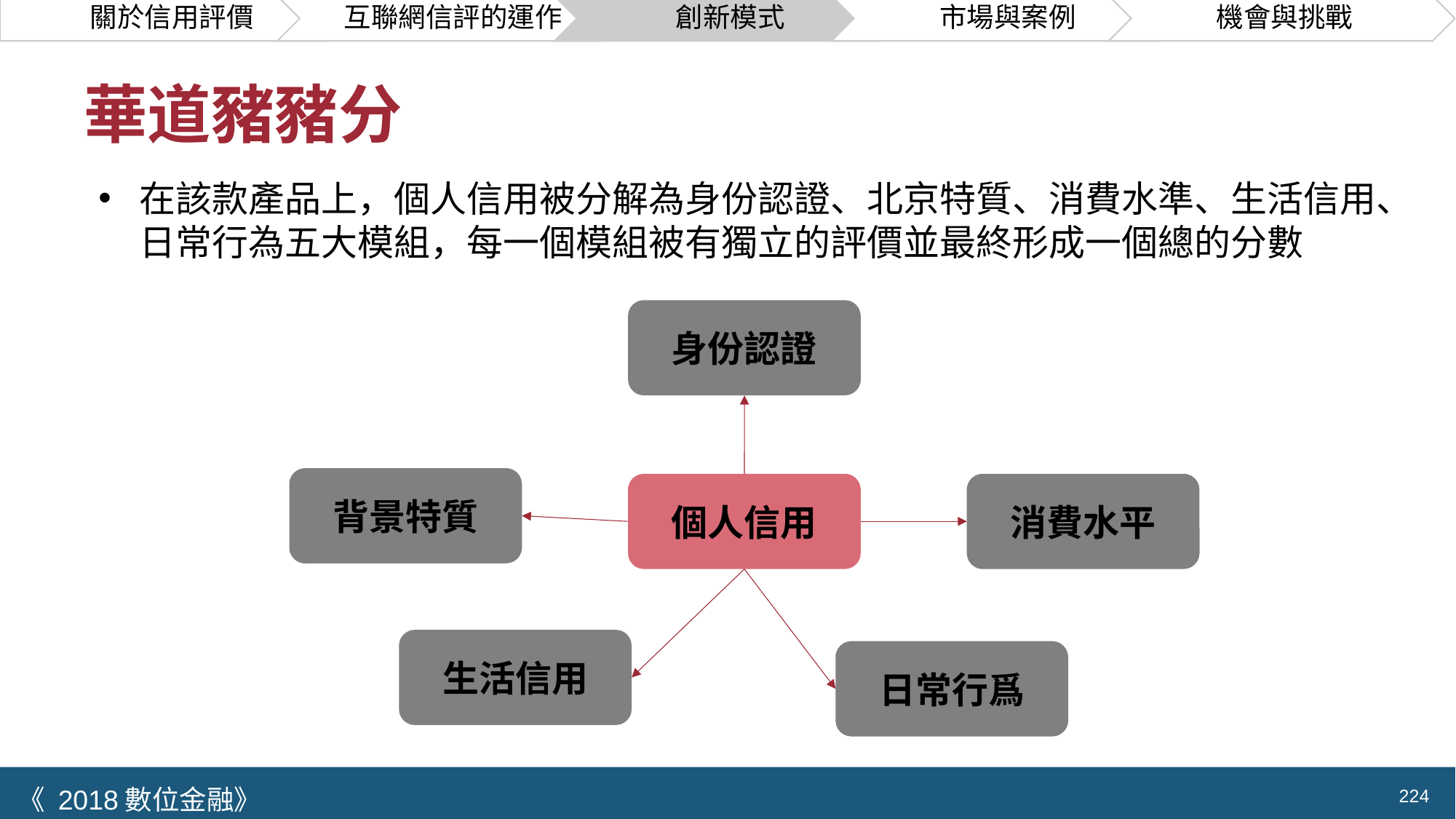

關於信用評價
互聯網信評的運作
創新模式
市場與案例
機會與挑戰
# 華道豬豬分
在該款產品上，個人信用被分解為身份認證、北京特質、消費水準、生活信用、日常行為五大模組，每一個模組被有獨立的評價並最終形成一個總的分數
身份認證
背景特質
個人信用
消費水平
生活信用
日常行爲
224